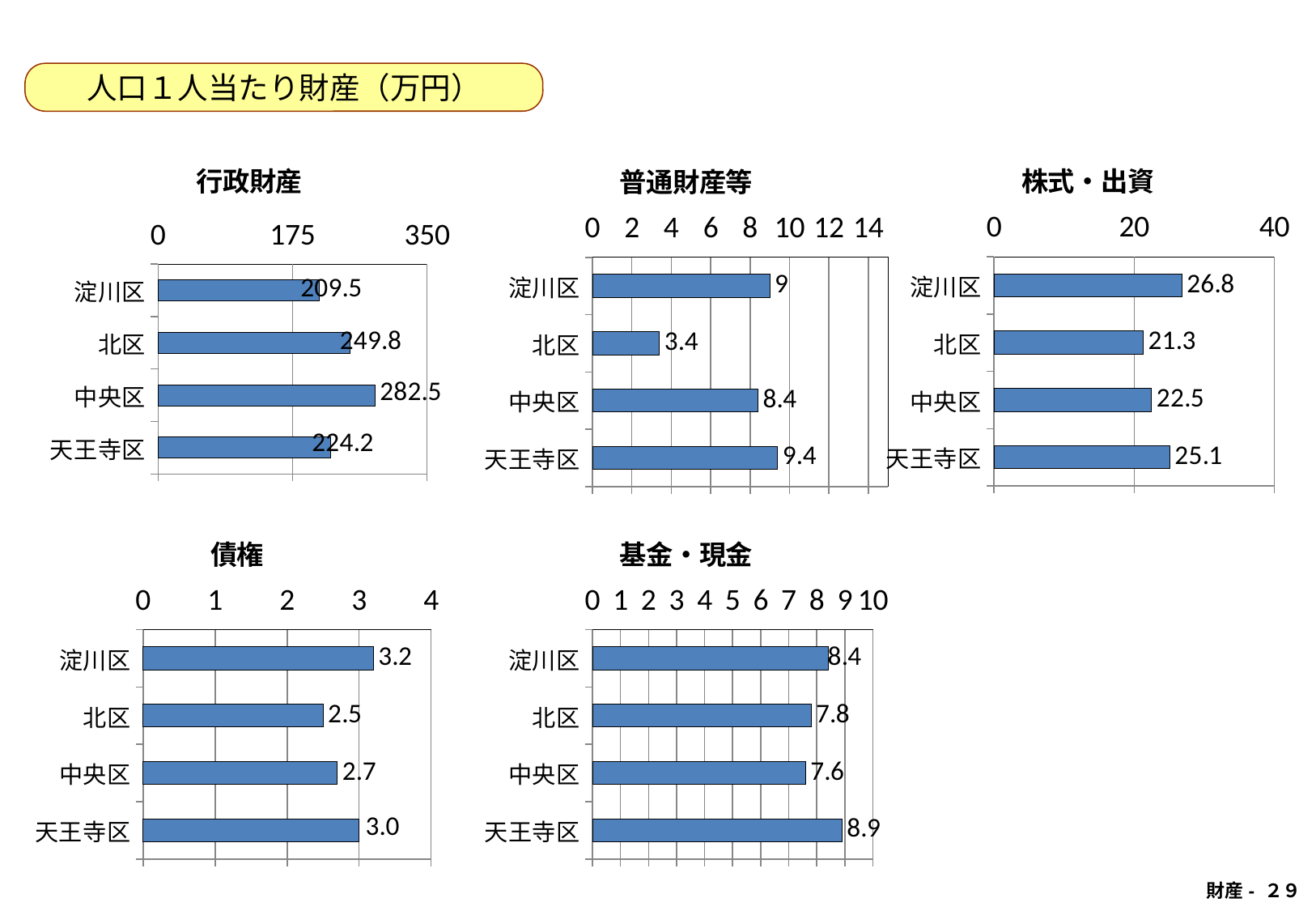

人口１人当たり財産（万円）

### Chart:

| Category | 株式・出資 |
|---|---|
| 天王寺区 | 25.1 |
| 中央区 | 22.5 |
| 北区 | 21.3 |
| 淀川区 | 26.8 |

### Chart:

| Category | 行政財産 |
|---|---|
| 天王寺区 | 224.2 |
| 中央区 | 282.5 |
| 北区 | 249.8 |
| 淀川区 | 209.5 |

### Chart: 普通財産等

| Category | 普通財産 |
|---|---|
| 天王寺区 | 9.4 |
| 中央区 | 8.4 |
| 北区 | 3.4 |
| 淀川区 | 9.0 |

### Chart:

| Category | 債権 |
|---|---|
| 天王寺区 | 3.0 |
| 中央区 | 2.7 |
| 北区 | 2.5 |
| 淀川区 | 3.2 |

### Chart:

| Category | 基金・現金 |
|---|---|
| 天王寺区 | 8.9 |
| 中央区 | 7.6 |
| 北区 | 7.8 |
| 淀川区 | 8.4 |
財産- ２９